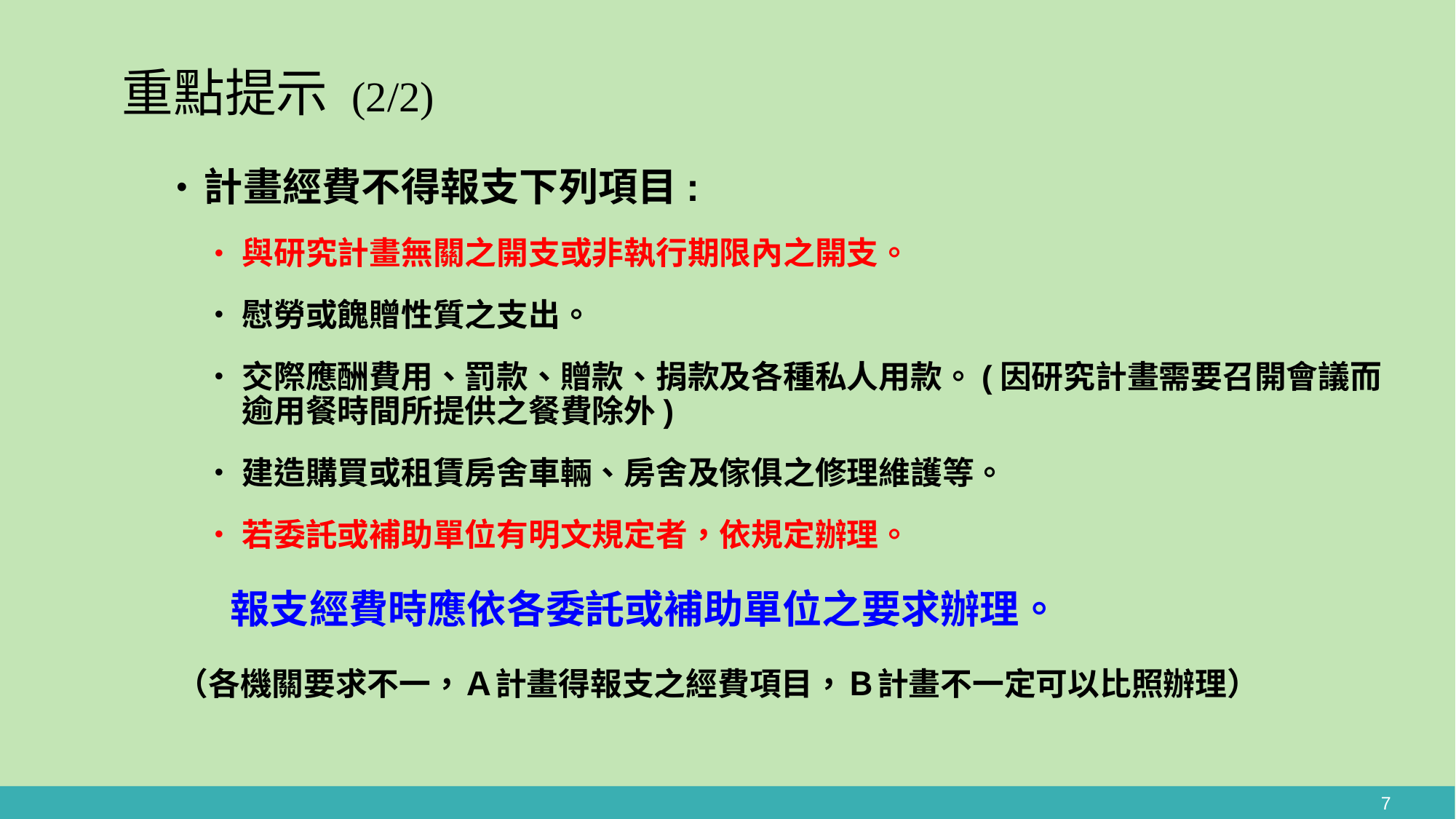

# 重點提示 (2/2)
計畫經費不得報支下列項目:
與研究計畫無關之開支或非執行期限內之開支。
慰勞或餽贈性質之支出。
交際應酬費用、罰款、贈款、捐款及各種私人用款。(因研究計畫需要召開會議而逾用餐時間所提供之餐費除外)
建造購買或租賃房舍車輛、房舍及傢俱之修理維護等。
若委託或補助單位有明文規定者，依規定辦理。
     報支經費時應依各委託或補助單位之要求辦理。
（各機關要求不一，Ａ計畫得報支之經費項目，Ｂ計畫不一定可以比照辦理）

7